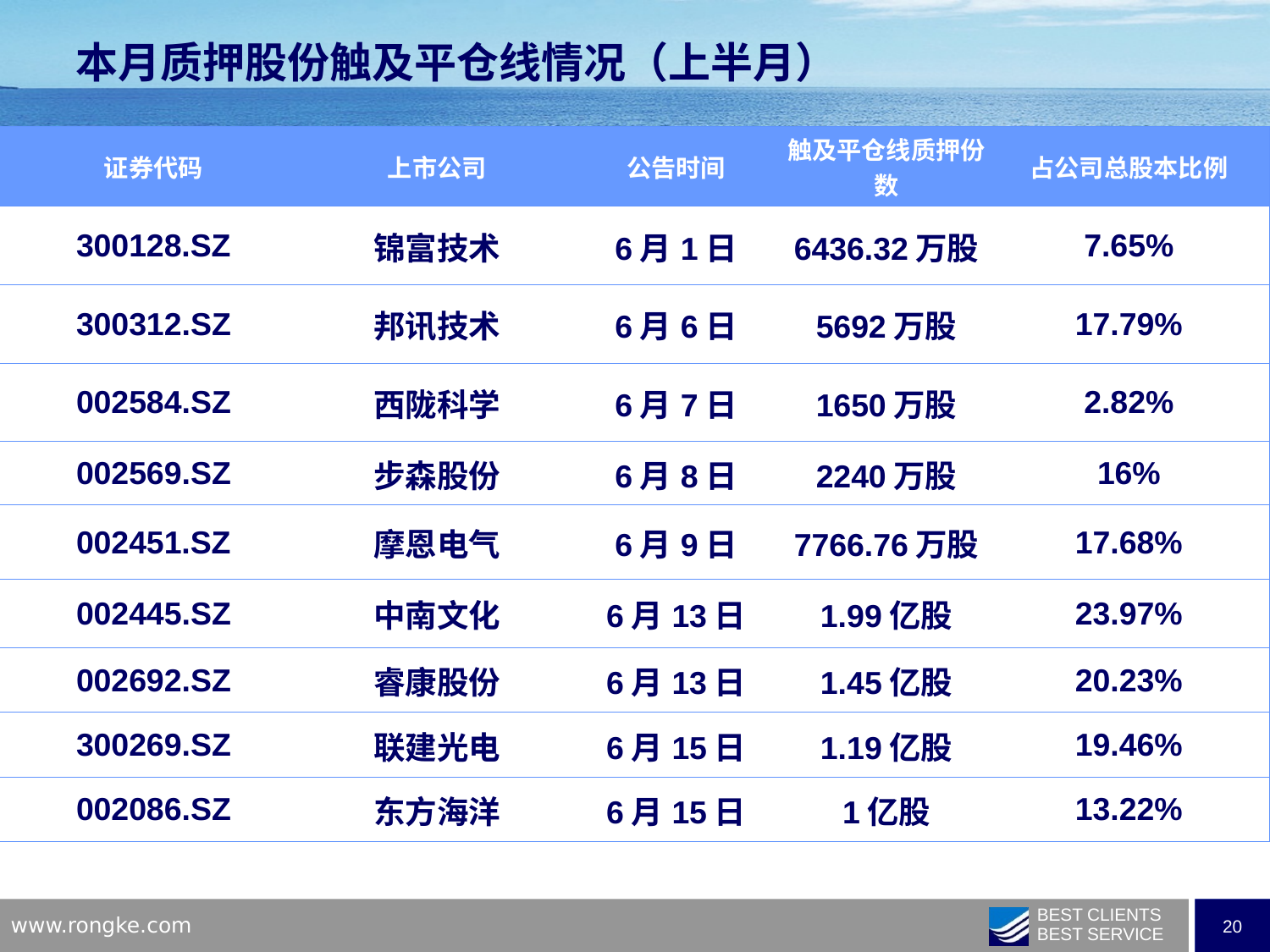

本月质押股份触及平仓线情况（上半月）
| 证券代码 | 上市公司 | 公告时间 | 触及平仓线质押份数 | 占公司总股本比例 |
| --- | --- | --- | --- | --- |
| 300128.SZ | 锦富技术 | 6月1日 | 6436.32万股 | 7.65% |
| 300312.SZ | 邦讯技术 | 6月6日 | 5692万股 | 17.79% |
| 002584.SZ | 西陇科学 | 6月7日 | 1650万股 | 2.82% |
| 002569.SZ | 步森股份 | 6月8日 | 2240万股 | 16% |
| 002451.SZ | 摩恩电气 | 6月9日 | 7766.76万股 | 17.68% |
| 002445.SZ | 中南文化 | 6月13日 | 1.99亿股 | 23.97% |
| 002692.SZ | 睿康股份 | 6月13日 | 1.45亿股 | 20.23% |
| 300269.SZ | 联建光电 | 6月15日 | 1.19亿股 | 19.46% |
| 002086.SZ | 东方海洋 | 6月15日 | 1亿股 | 13.22% |